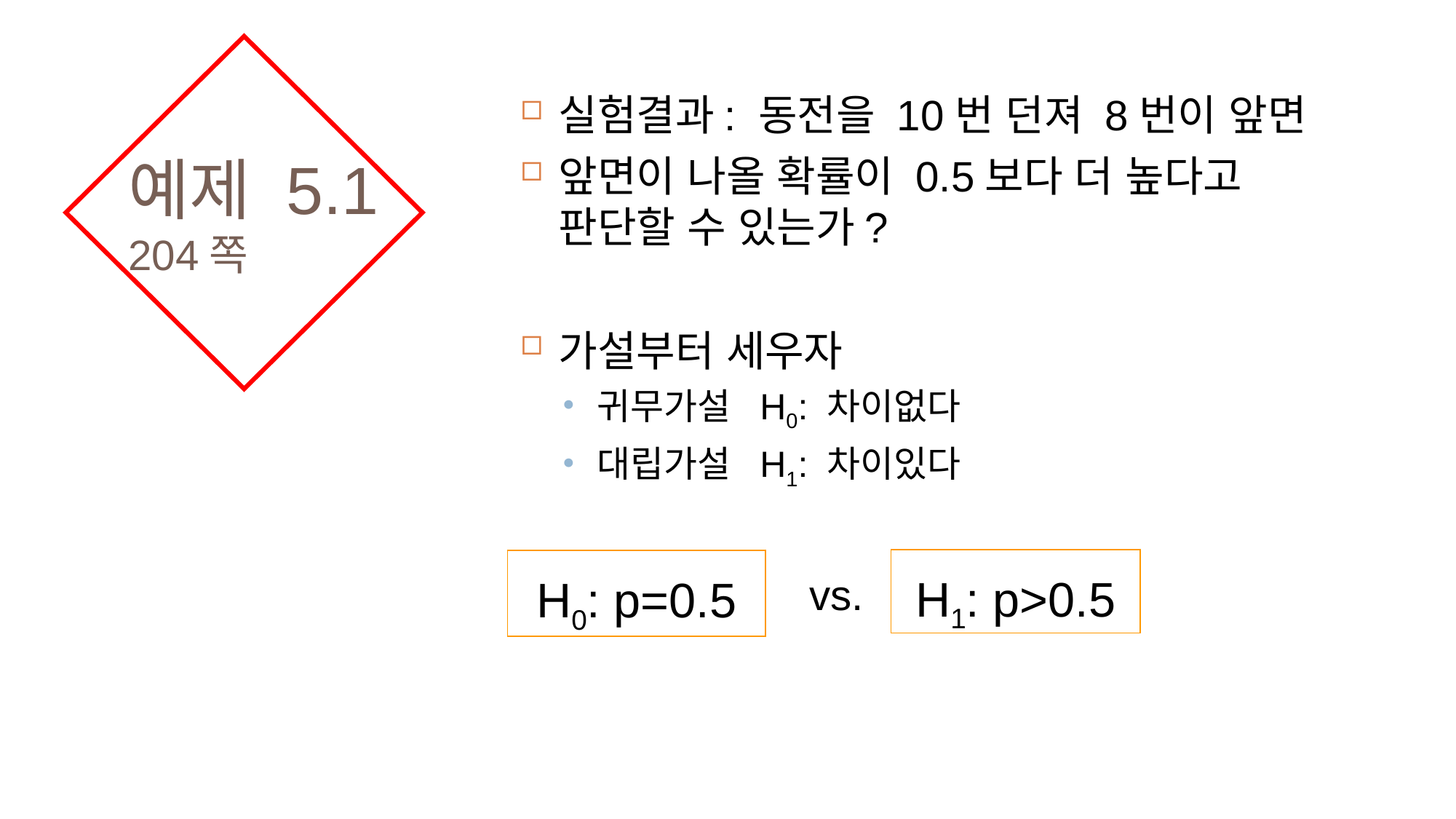

실험결과: 동전을 10번 던져 8번이 앞면
앞면이 나올 확률이 0.5보다 더 높다고 판단할 수 있는가?

가설부터 세우자
귀무가설  H0: 차이없다
대립가설  H1: 차이있다

# 예제 5.1 204쪽

H1: p>0.5
H0: p=0.5
vs.